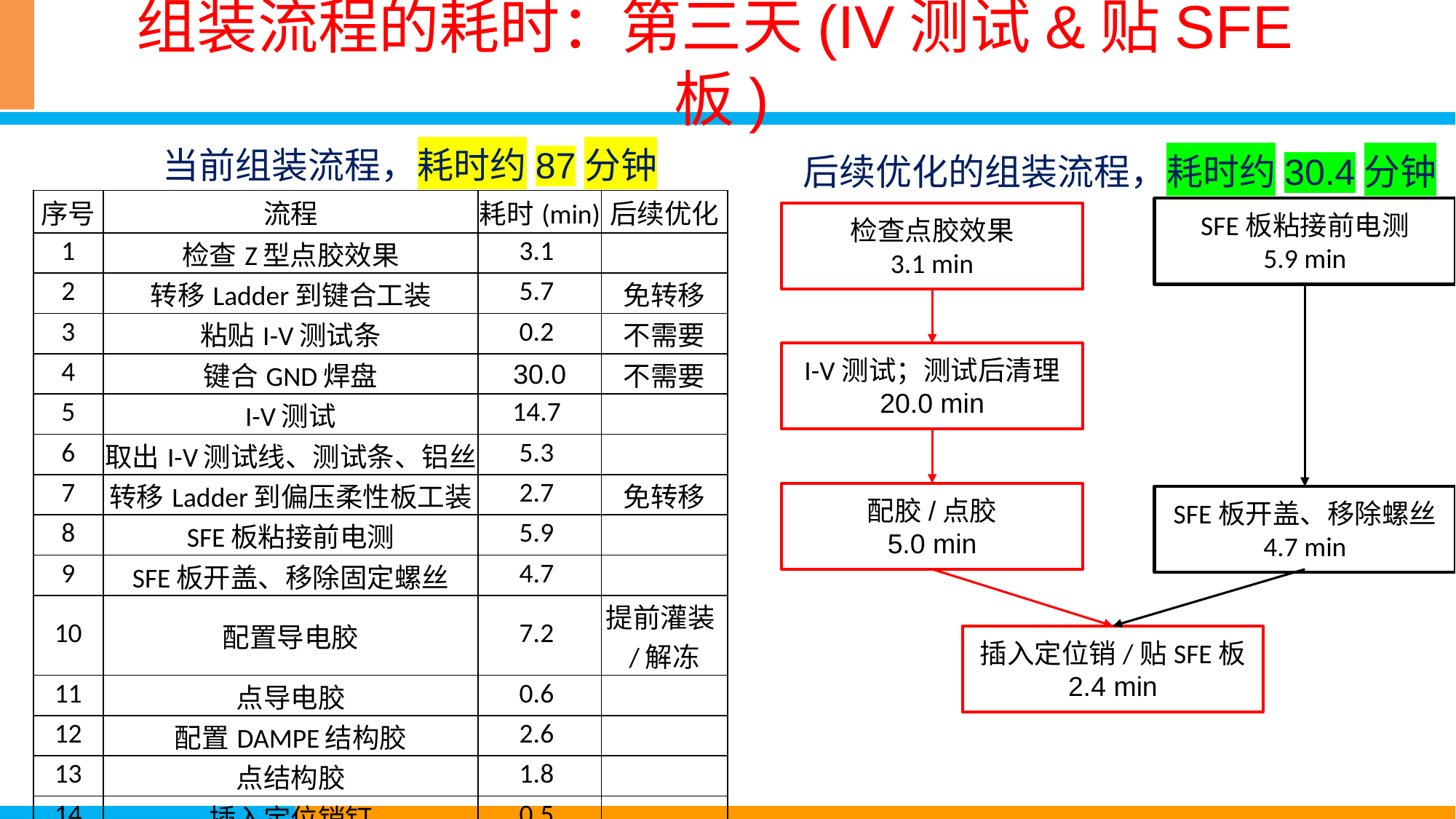

# 组装流程的耗时：第三天(IV测试&贴SFE板)
当前组装流程，耗时约87分钟
后续优化的组装流程，耗时约30.4分钟
| 序号 | 流程 | 耗时(min) | 后续优化 |
| --- | --- | --- | --- |
| 1 | 检查Z型点胶效果 | 3.1 |  |
| 2 | 转移Ladder到键合工装 | 5.7 | 免转移 |
| 3 | 粘贴I-V测试条 | 0.2 | 不需要 |
| 4 | 键合GND焊盘 | 30.0 | 不需要 |
| 5 | I-V测试 | 14.7 |  |
| 6 | 取出I-V测试线、测试条、铝丝 | 5.3 |  |
| 7 | 转移Ladder到偏压柔性板工装 | 2.7 | 免转移 |
| 8 | SFE板粘接前电测 | 5.9 |  |
| 9 | SFE板开盖、移除固定螺丝 | 4.7 |  |
| 10 | 配置导电胶 | 7.2 | 提前灌装/解冻 |
| 11 | 点导电胶 | 0.6 |  |
| 12 | 配置DAMPE结构胶 | 2.6 |  |
| 13 | 点结构胶 | 1.8 |  |
| 14 | 插入定位销钉 | 0.5 |  |
| 15 | 小心贴SFE板 | 1.8 |  |
|  | 合计 | 86.8 |  |
SFE板粘接前电测
5.9 min
检查点胶效果
3.1 min
I-V测试；测试后清理
20.0 min
配胶/点胶
5.0 min
SFE板开盖、移除螺丝
4.7 min
插入定位销/贴SFE板
2.4 min